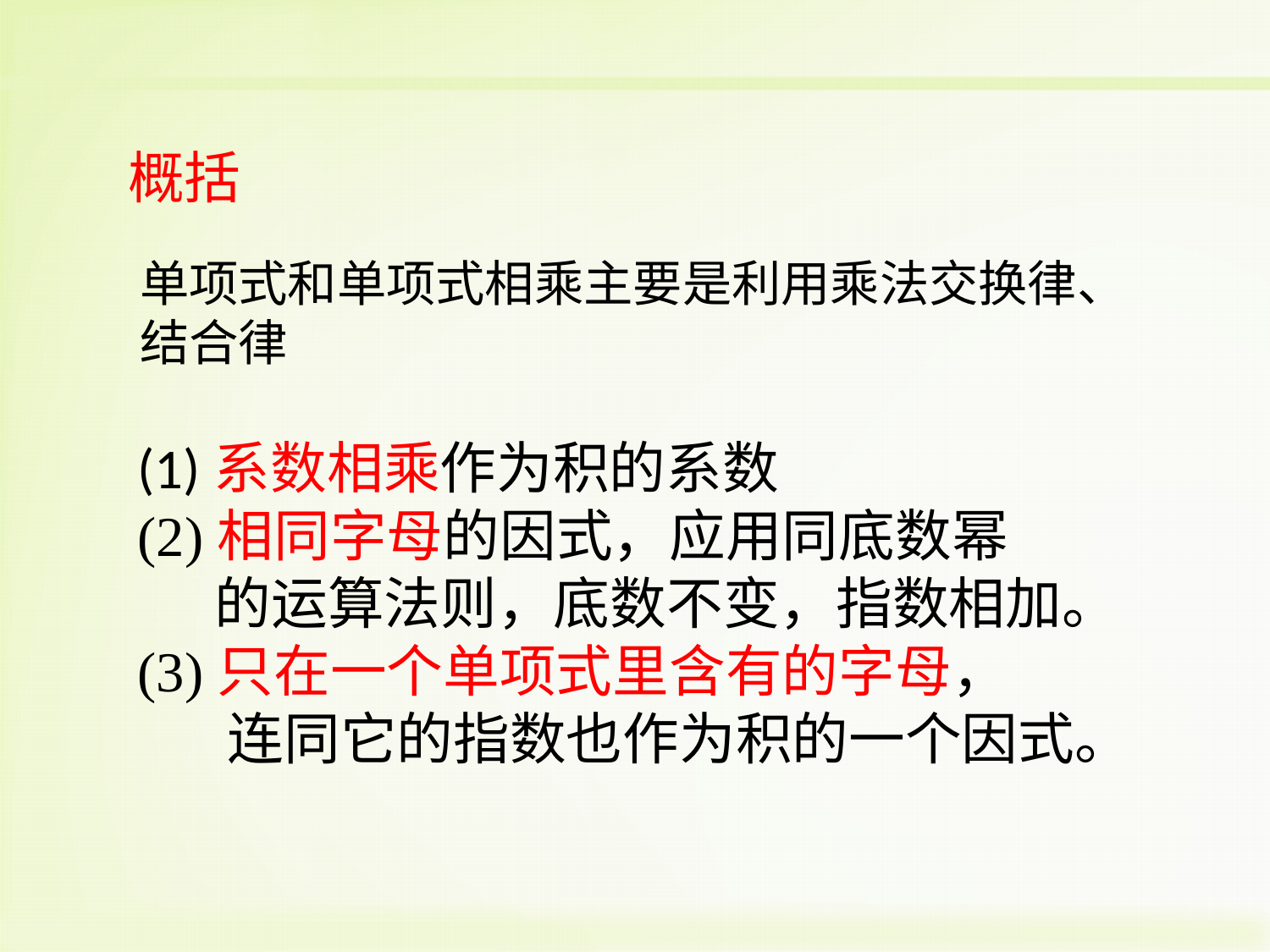

概括
单项式和单项式相乘主要是利用乘法交换律、结合律
(1)系数相乘作为积的系数
(2)相同字母的因式，应用同底数幂
     的运算法则，底数不变，指数相加。
(3)只在一个单项式里含有的字母，
      连同它的指数也作为积的一个因式。